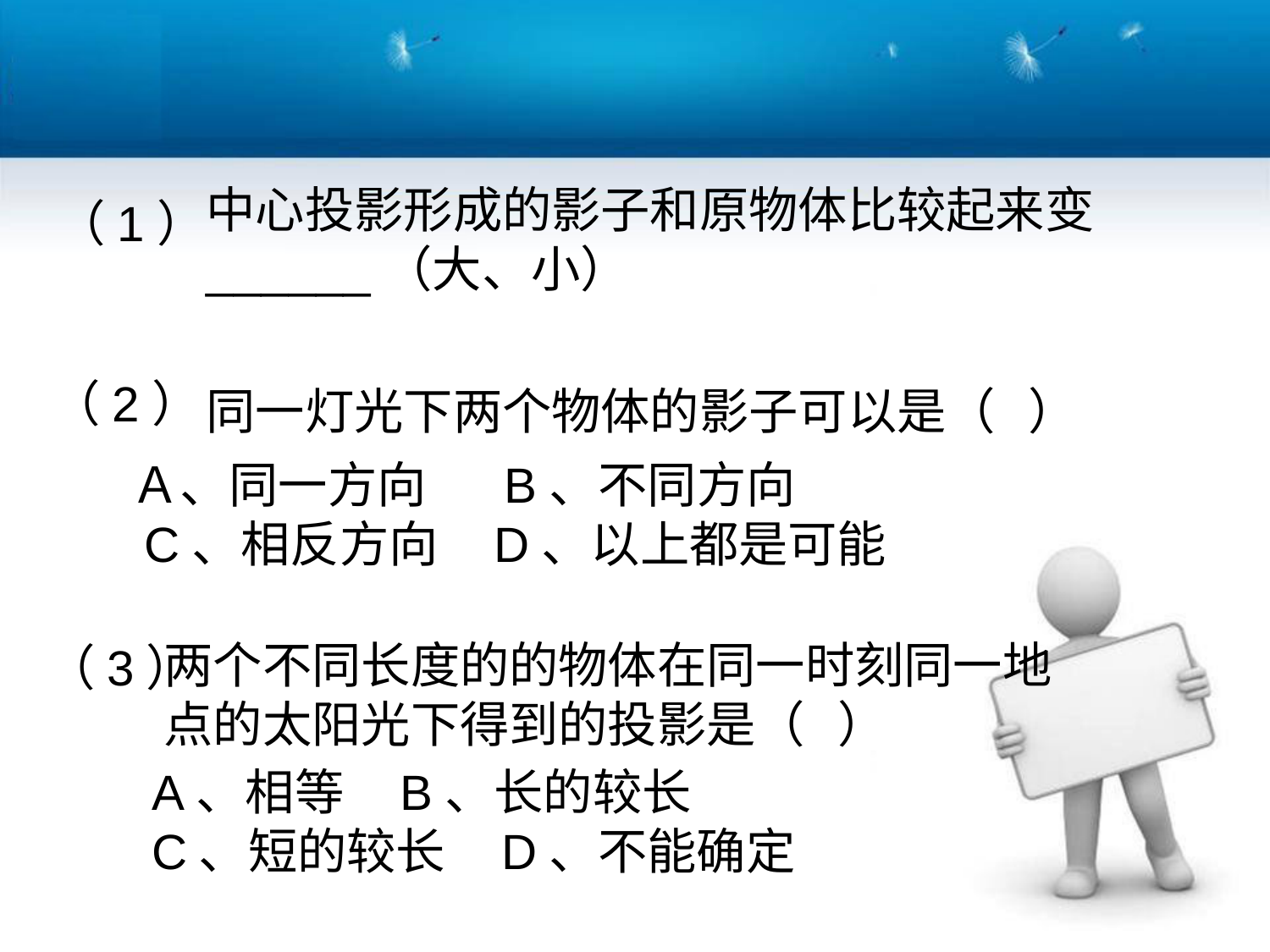

中心投影形成的影子和原物体比较起来变
______（大、小）
（1）
（2）
同一灯光下两个物体的影子可以是（   ）
Ａ、同一方向      B、不同方向
 C、相反方向    D、以上都是可能
两个不同长度的的物体在同一时刻同一地
点的太阳光下得到的投影是（   ）
（3）
A、相等    B、长的较长
C、短的较长    D、不能确定